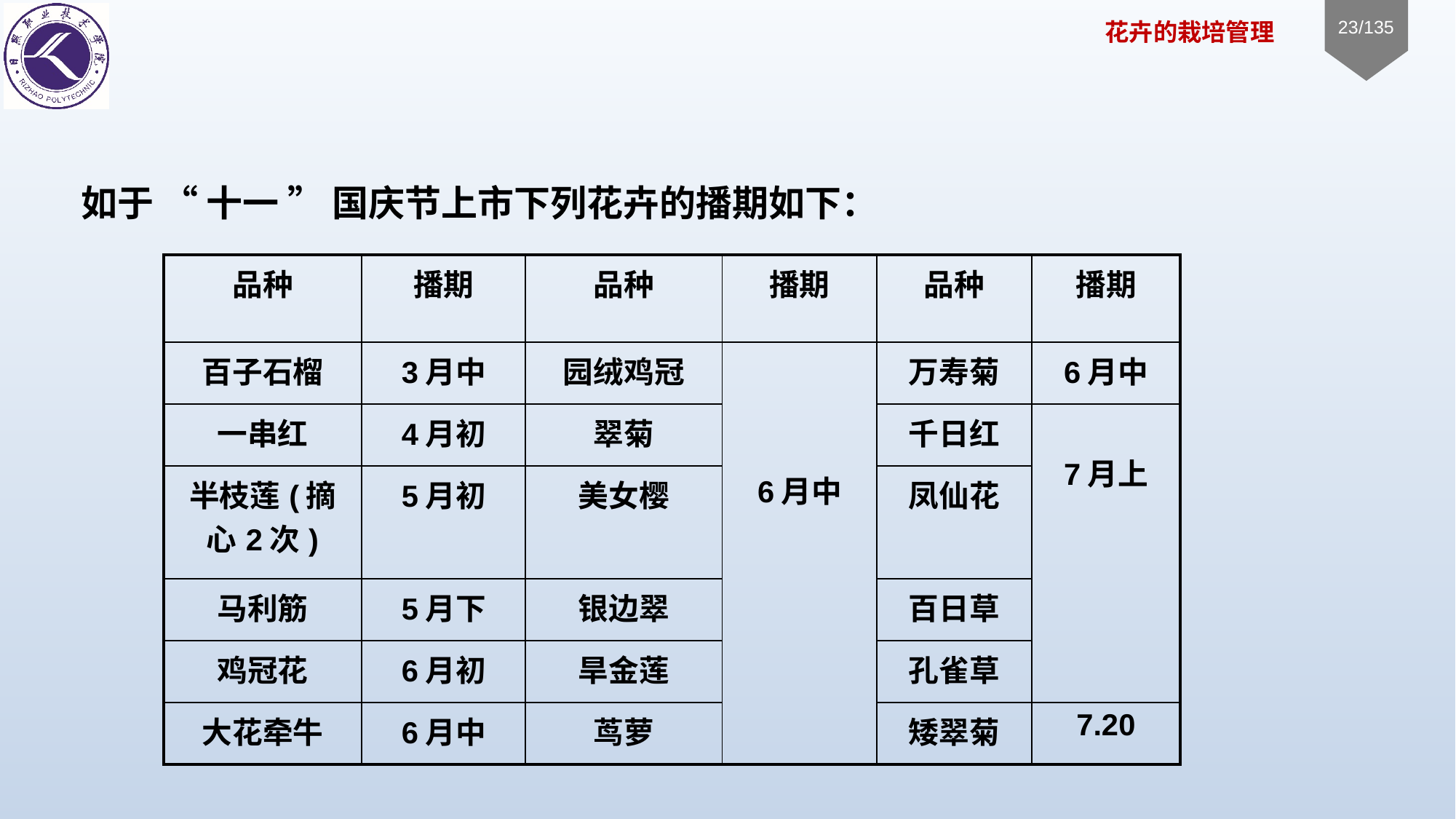

如于 “ 十一 ” 国庆节上市下列花卉的播期如下：

| 品种 | 播期 | 品种 | 播期 | 品种 | 播期 |
| --- | --- | --- | --- | --- | --- |
| 百子石榴 | 3月中 | 园绒鸡冠 | 6月中 | 万寿菊 | 6月中 |
| 一串红 | 4月初 | 翠菊 |  | 千日红 | 7月上 |
| 半枝莲(摘心2次) | 5月初 | 美女樱 |  | 凤仙花 |  |
| 马利筋 | 5月下 | 银边翠 |  | 百日草 |  |
| 鸡冠花 | 6月初 | 旱金莲 |  | 孔雀草 |  |
| 大花牵牛 | 6月中 | 茑萝 |  | 矮翠菊 | 7.20 |